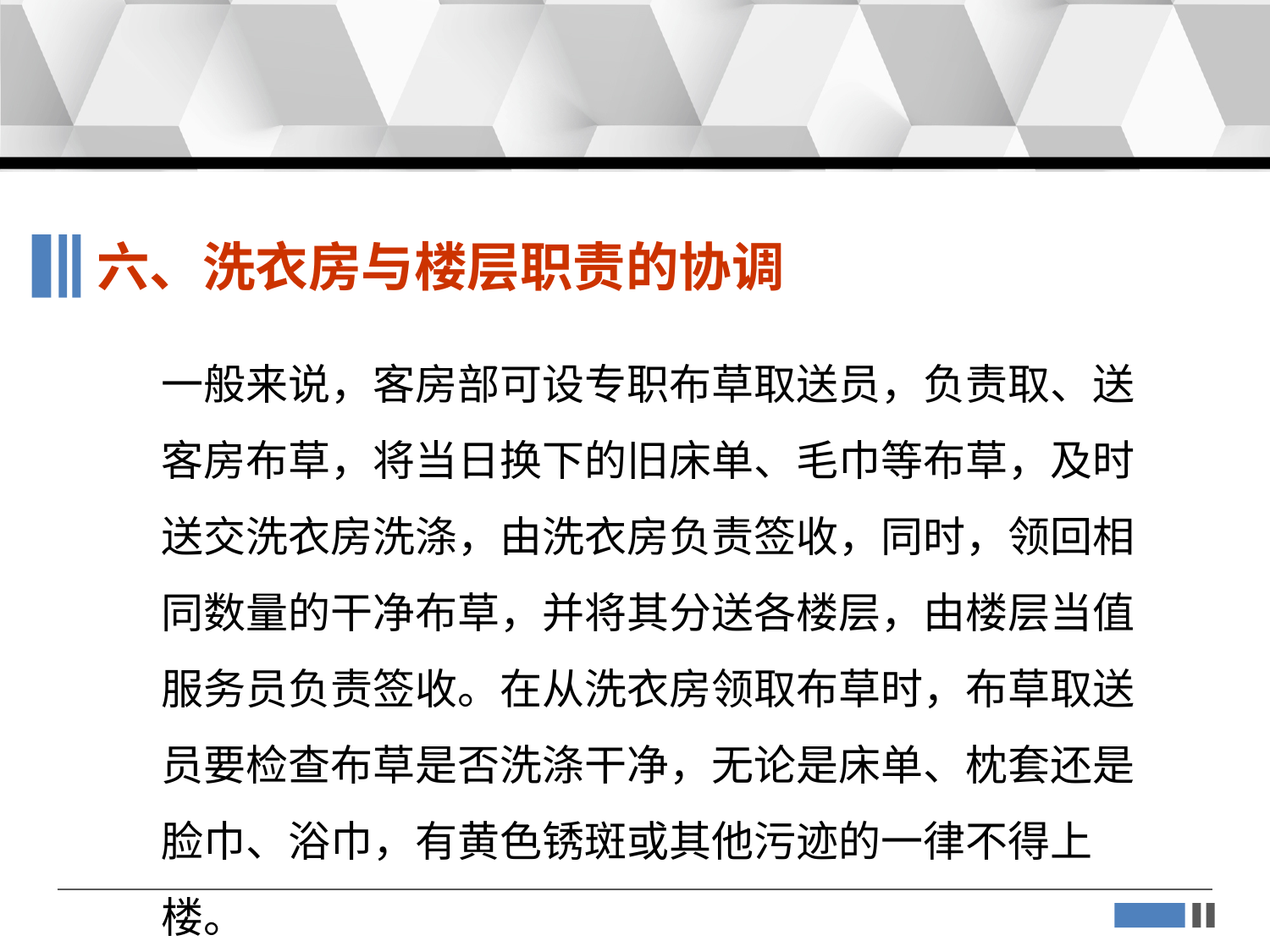

六、洗衣房与楼层职责的协调

一般来说，客房部可设专职布草取送员，负责取、送客房布草，将当日换下的旧床单、毛巾等布草，及时送交洗衣房洗涤，由洗衣房负责签收，同时，领回相同数量的干净布草，并将其分送各楼层，由楼层当值服务员负责签收。在从洗衣房领取布草时，布草取送员要检查布草是否洗涤干净，无论是床单、枕套还是脸巾、浴巾，有黄色锈斑或其他污迹的一律不得上楼。